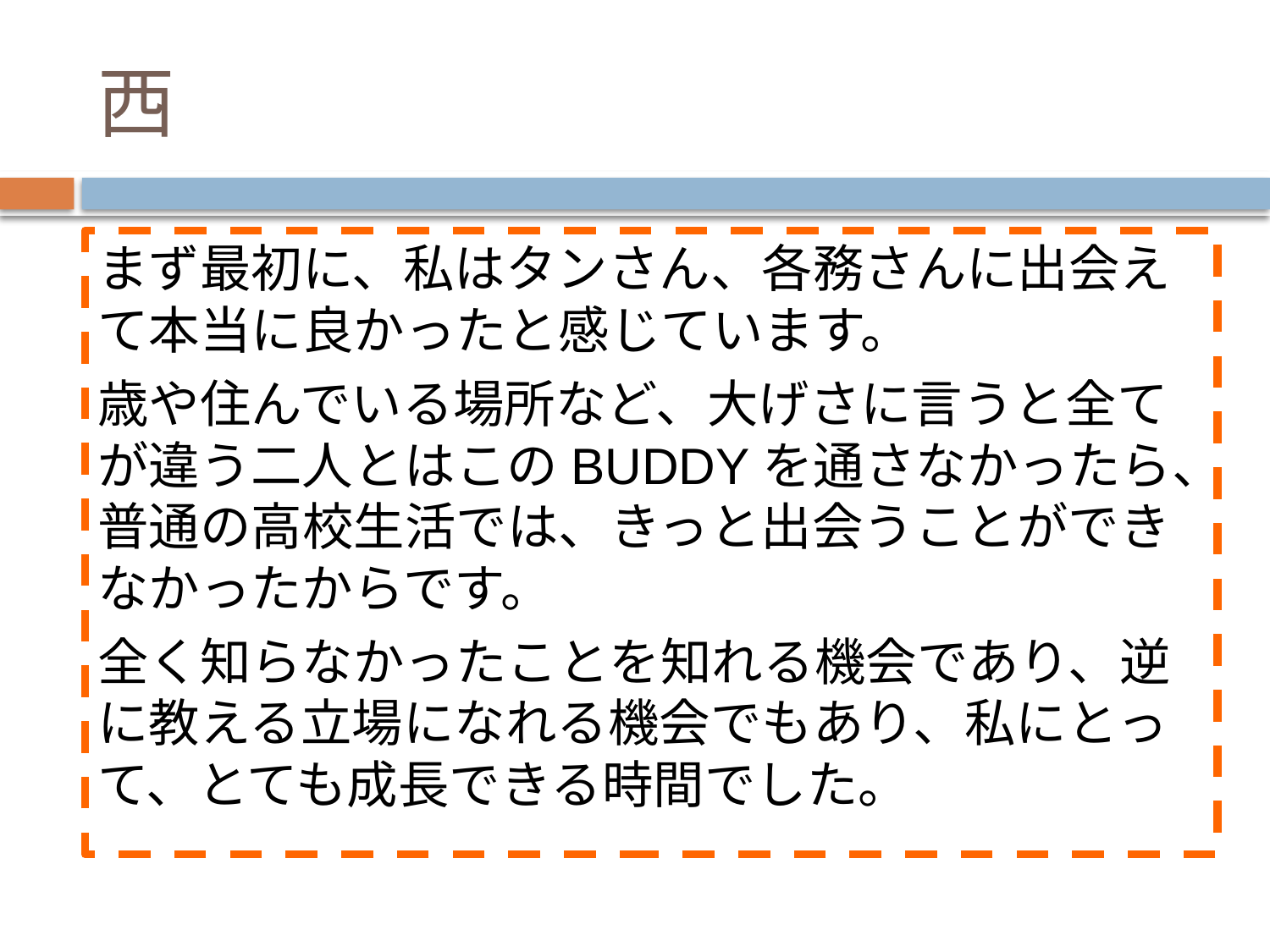

# 西
まず最初に、私はタンさん、各務さんに出会えて本当に良かったと感じています。
歳や住んでいる場所など、大げさに言うと全てが違う二人とはこのBUDDYを通さなかったら、普通の高校生活では、きっと出会うことができなかったからです。
全く知らなかったことを知れる機会であり、逆に教える立場になれる機会でもあり、私にとって、とても成長できる時間でした。